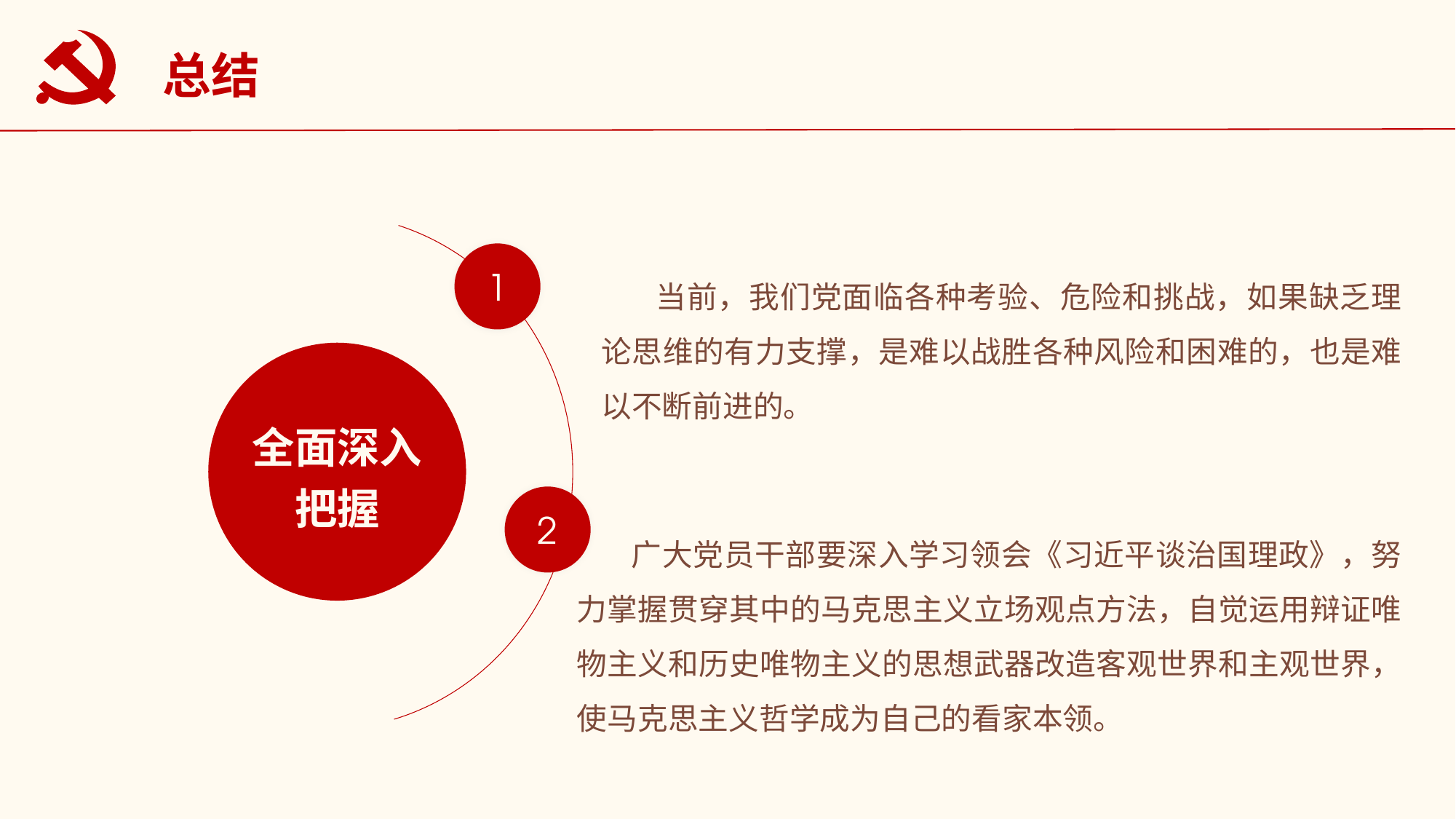

总结

1
当前，我们党面临各种考验、危险和挑战，如果缺乏理论思维的有力支撑，是难以战胜各种风险和困难的，也是难以不断前进的。
全面深入把握
2
广大党员干部要深入学习领会《习近平谈治国理政》，努力掌握贯穿其中的马克思主义立场观点方法，自觉运用辩证唯物主义和历史唯物主义的思想武器改造客观世界和主观世界，使马克思主义哲学成为自己的看家本领。